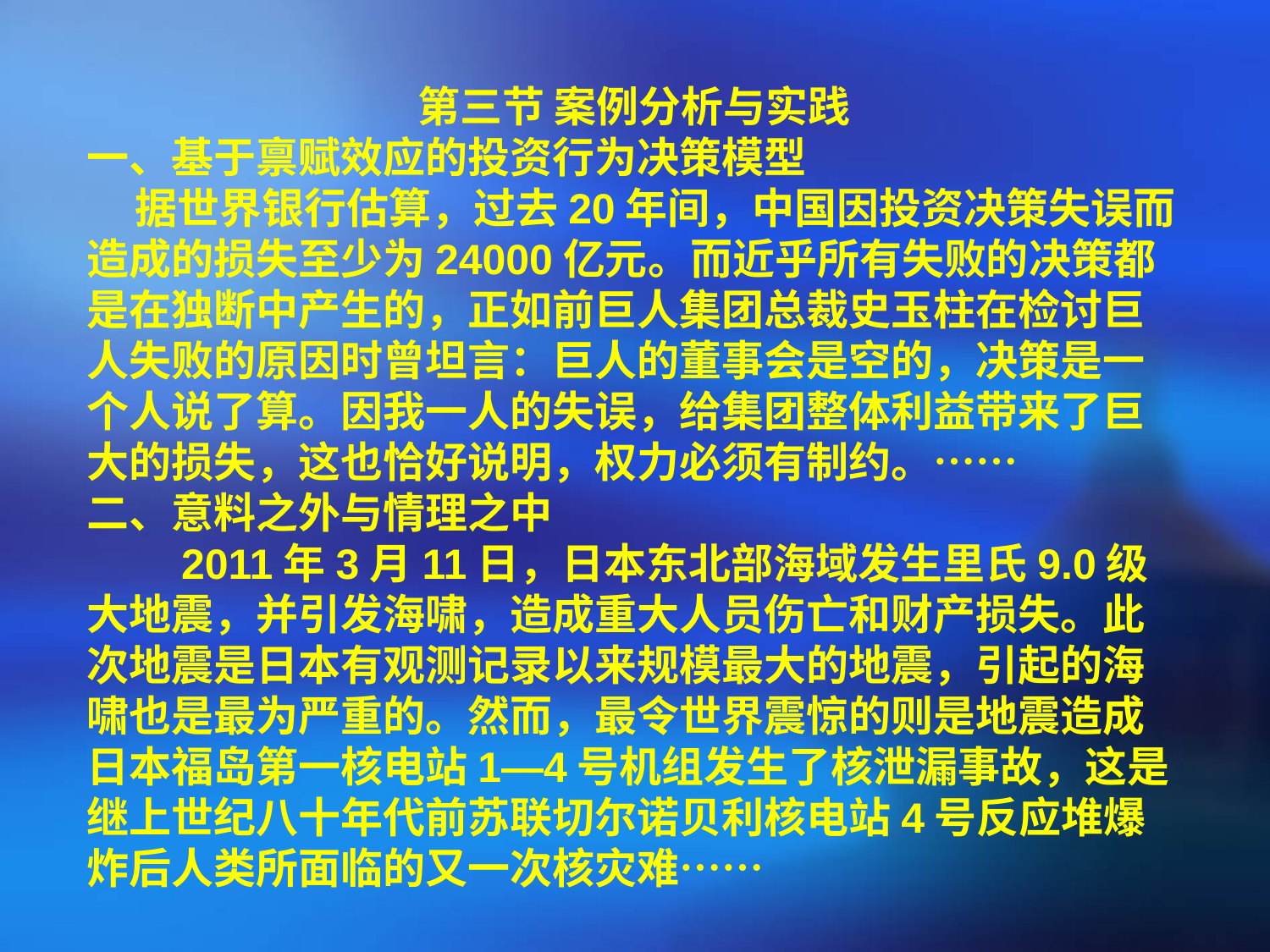

第三节 案例分析与实践
一、基于禀赋效应的投资行为决策模型
    据世界银行估算，过去20年间，中国因投资决策失误而造成的损失至少为24000亿元。而近乎所有失败的决策都是在独断中产生的，正如前巨人集团总裁史玉柱在检讨巨人失败的原因时曾坦言：巨人的董事会是空的，决策是一个人说了算。因我一人的失误，给集团整体利益带来了巨大的损失，这也恰好说明，权力必须有制约。……
二、意料之外与情理之中
　　2011年3月11日，日本东北部海域发生里氏9.0级大地震，并引发海啸，造成重大人员伤亡和财产损失。此次地震是日本有观测记录以来规模最大的地震，引起的海啸也是最为严重的。然而，最令世界震惊的则是地震造成日本福岛第一核电站1—4号机组发生了核泄漏事故，这是继上世纪八十年代前苏联切尔诺贝利核电站4号反应堆爆炸后人类所面临的又一次核灾难……